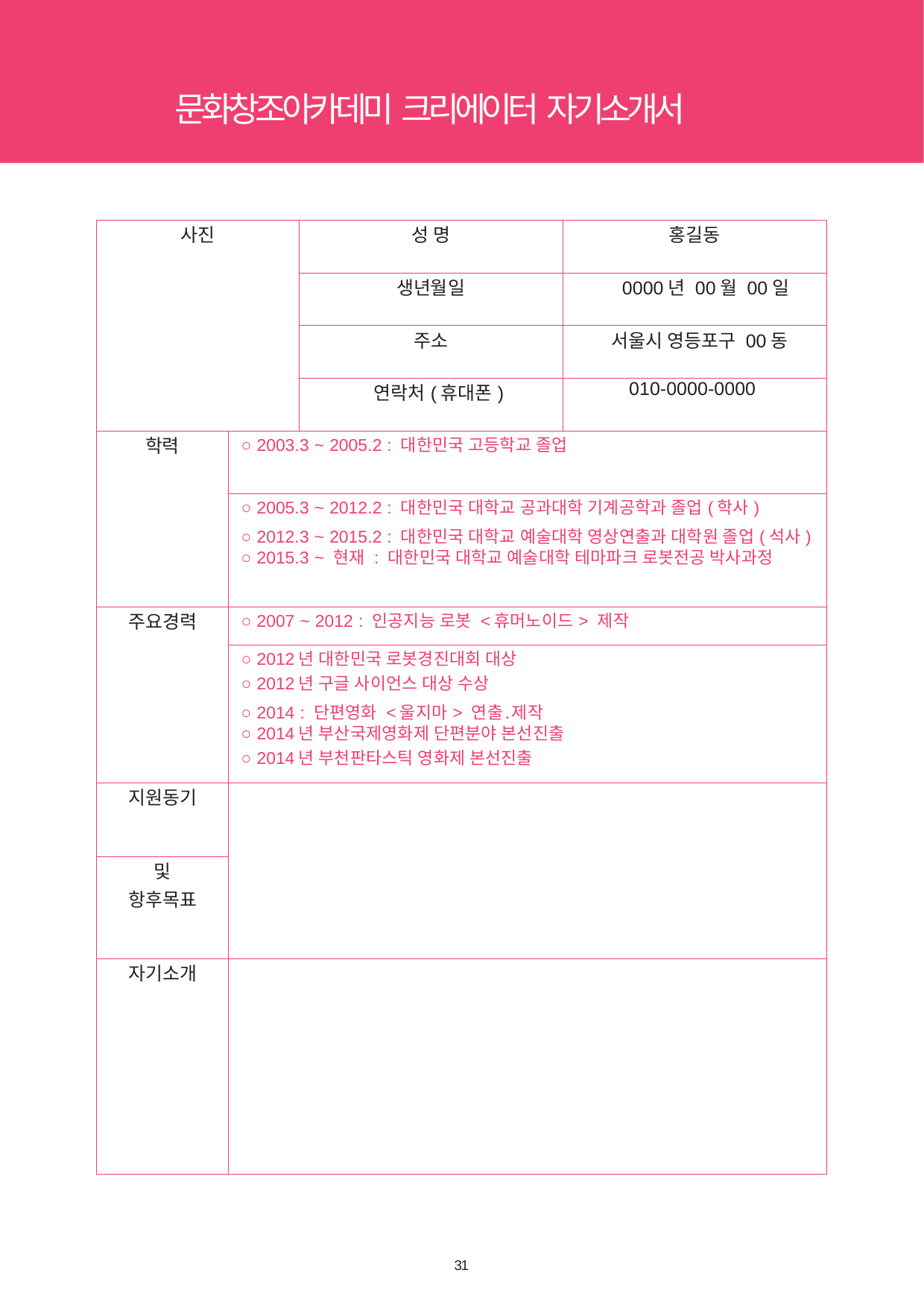

문화창조아카데미 크리에이터 자기소개서
| 사진 |  | 성 명 | 홍길동 |
| --- | --- | --- | --- |
|  |  | 생년월일 | 0000년 00월 00일 |
|  |  | 주소 | 서울시 영등포구 00동 |
|  |  | 연락처(휴대폰) | 010-0000-0000 |
| 학력 | ○ 2003.3 ~ 2005.2 : 대한민국 고등학교 졸업 |  |  |
|  | ○ 2005.3 ~ 2012.2 : 대한민국 대학교 공과대학 기계공학과 졸업(학사) ○ 2012.3 ~ 2015.2 : 대한민국 대학교 예술대학 영상연출과 대학원 졸업(석사) |  |  |
|  | ○ 2015.3 ~ 현재 : 대한민국 대학교 예술대학 테마파크 로봇전공 박사과정 |  |  |
| 주요경력 | ○ 2007 ~ 2012 : 인공지능 로봇 <휴머노이드> 제작 |  |  |
|  | ○ 2012년 대한민국 로봇경진대회 대상 |  |  |
|  | ○ 2012년 구글 사이언스 대상 수상 ○ 2014 : 단편영화 <울지마> 연출․제작 |  |  |
|  | ○ 2014년 부산국제영화제 단편분야 본선진출 |  |  |
|  | ○ 2014년 부천판타스틱 영화제 본선진출 |  |  |
| 지원동기 |  |  |  |
| 및 |  |  |  |
| 항후목표 |  |  |  |
| 자기소개 |  |  |  |
31